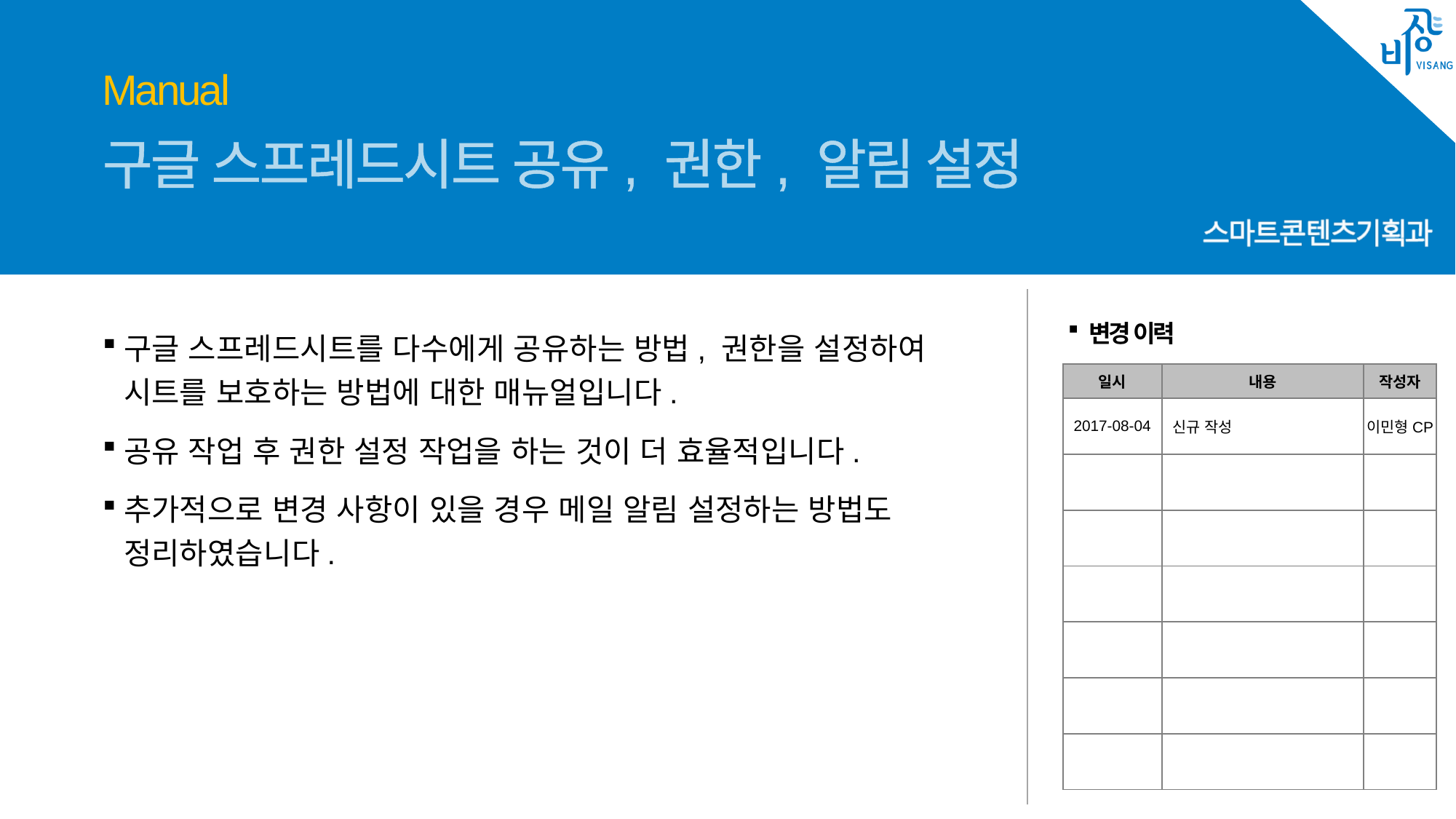

# 구글 스프레드시트 공유, 권한, 알림 설정
구글 스프레드시트를 다수에게 공유하는 방법, 권한을 설정하여 시트를 보호하는 방법에 대한 매뉴얼입니다.
공유 작업 후 권한 설정 작업을 하는 것이 더 효율적입니다.
추가적으로 변경 사항이 있을 경우 메일 알림 설정하는 방법도 정리하였습니다.
| 일시 | 내용 | 작성자 |
| --- | --- | --- |
| 2017-08-04 | 신규 작성 | 이민형CP |
|  |  |  |
|  |  |  |
|  |  |  |
|  |  |  |
|  |  |  |
|  |  |  |